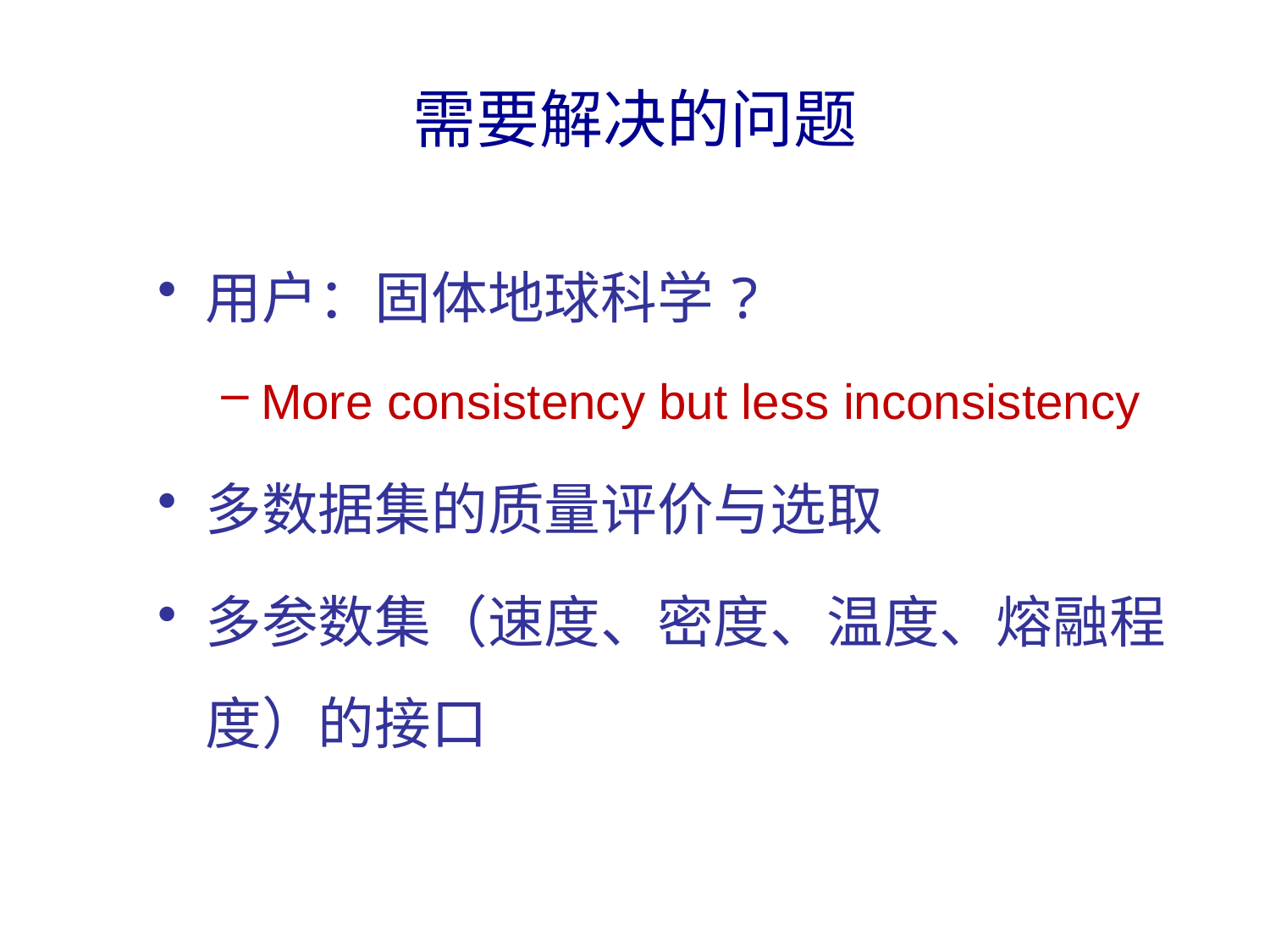

# 需要解决的问题
用户：固体地球科学?
More consistency but less inconsistency
多数据集的质量评价与选取
多参数集（速度、密度、温度、熔融程度）的接口